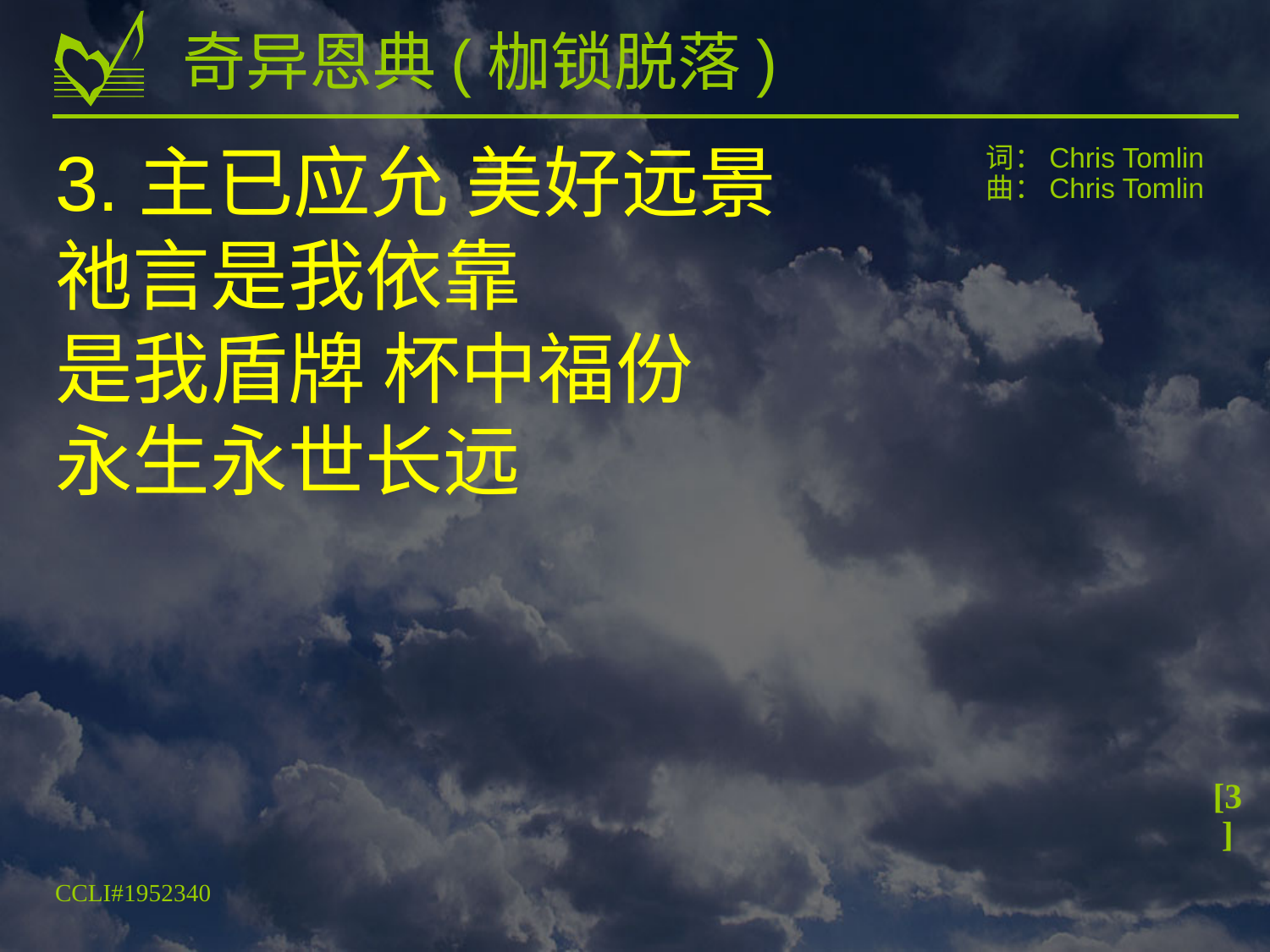

# 奇异恩典(枷锁脱落)
3.主已应允 美好远景
祂言是我依靠
是我盾牌 杯中福份
永生永世长远
词：Chris Tomlin
曲：Chris Tomlin
[3]
CCLI#1952340